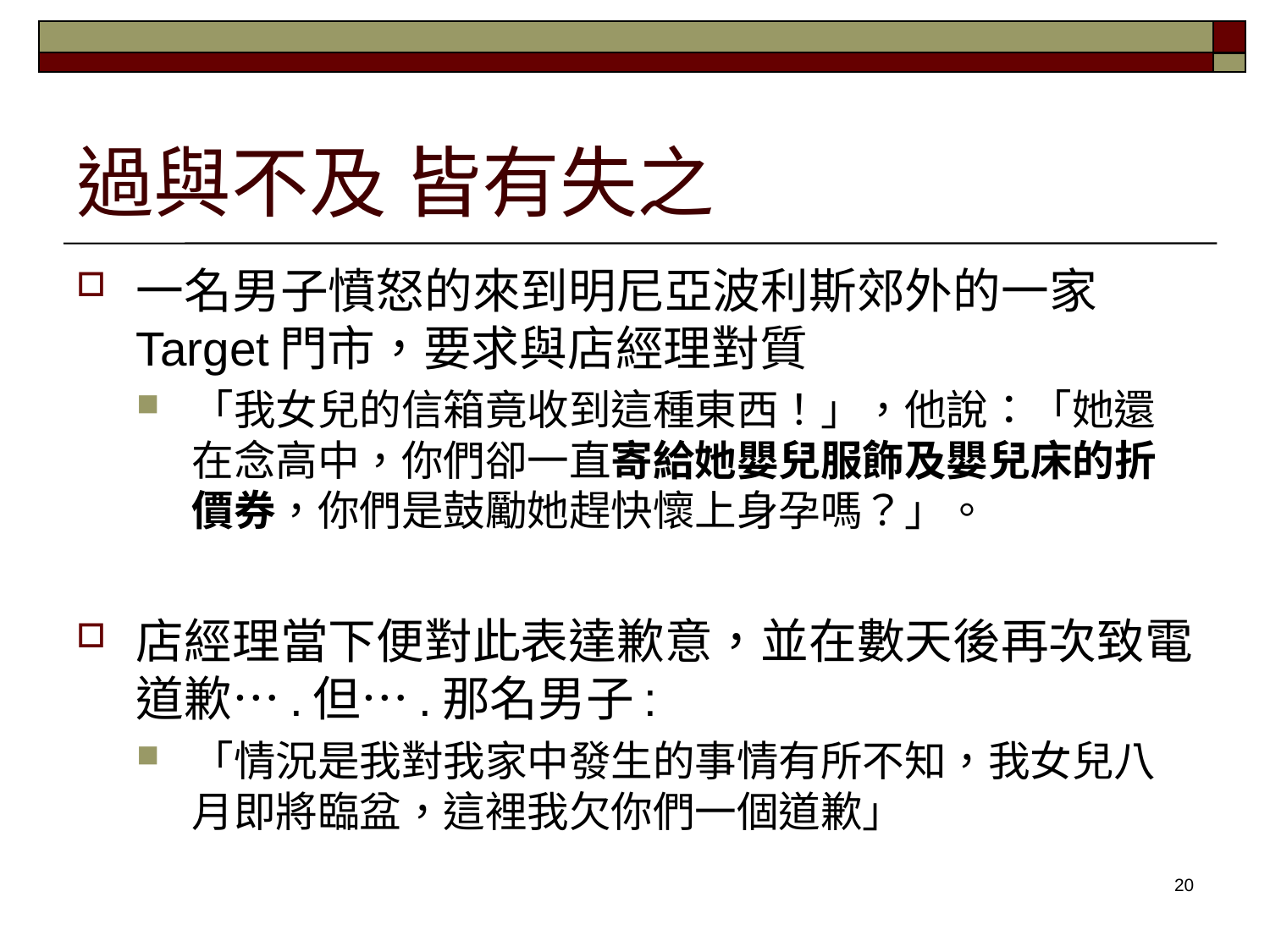

# 過與不及 皆有失之
一名男子憤怒的來到明尼亞波利斯郊外的一家Target門市，要求與店經理對質
「我女兒的信箱竟收到這種東西！」，他說：「她還在念高中，你們卻一直寄給她嬰兒服飾及嬰兒床的折價券，你們是鼓勵她趕快懷上身孕嗎？」。

店經理當下便對此表達歉意，並在數天後再次致電道歉….但….那名男子:
「情況是我對我家中發生的事情有所不知，我女兒八月即將臨盆，這裡我欠你們一個道歉」
20